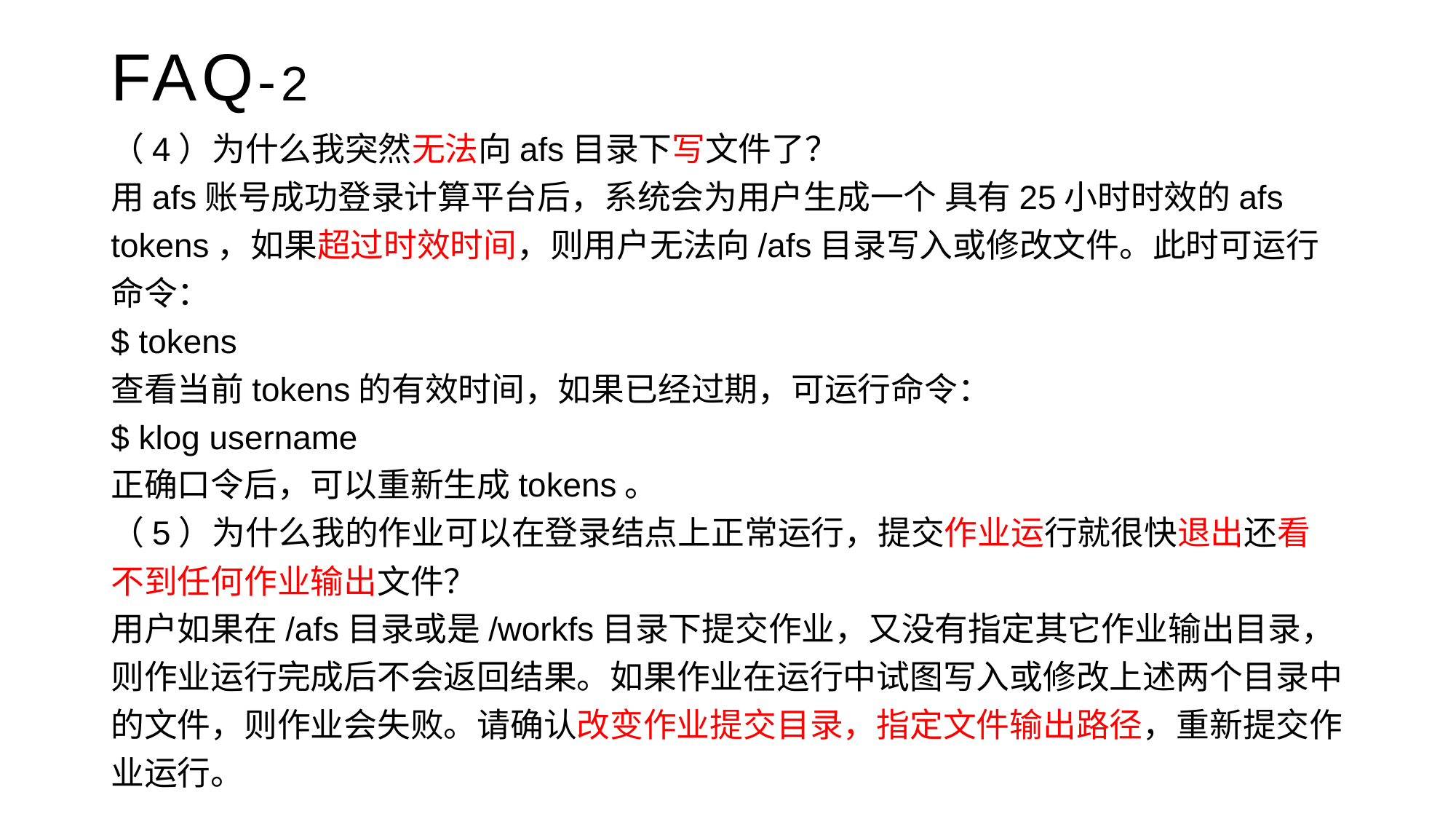

# FAQ-2
（4）为什么我突然无法向afs目录下写文件了？
用afs账号成功登录计算平台后，系统会为用户生成一个 具有25小时时效的afs tokens，如果超过时效时间，则用户无法向/afs目录写入或修改文件。此时可运行命令：
$ tokens
查看当前tokens的有效时间，如果已经过期，可运行命令：
$ klog username
正确口令后，可以重新生成tokens。
（5）为什么我的作业可以在登录结点上正常运行，提交作业运行就很快退出还看 不到任何作业输出文件？
用户如果在/afs目录或是/workfs目录下提交作业，又没有指定其它作业输出目录，则作业运行完成后不会返回结果。如果作业在运行中试图写入或修改上述两个目录中的文件，则作业会失败。请确认改变作业提交目录，指定文件输出路径，重新提交作业运行。